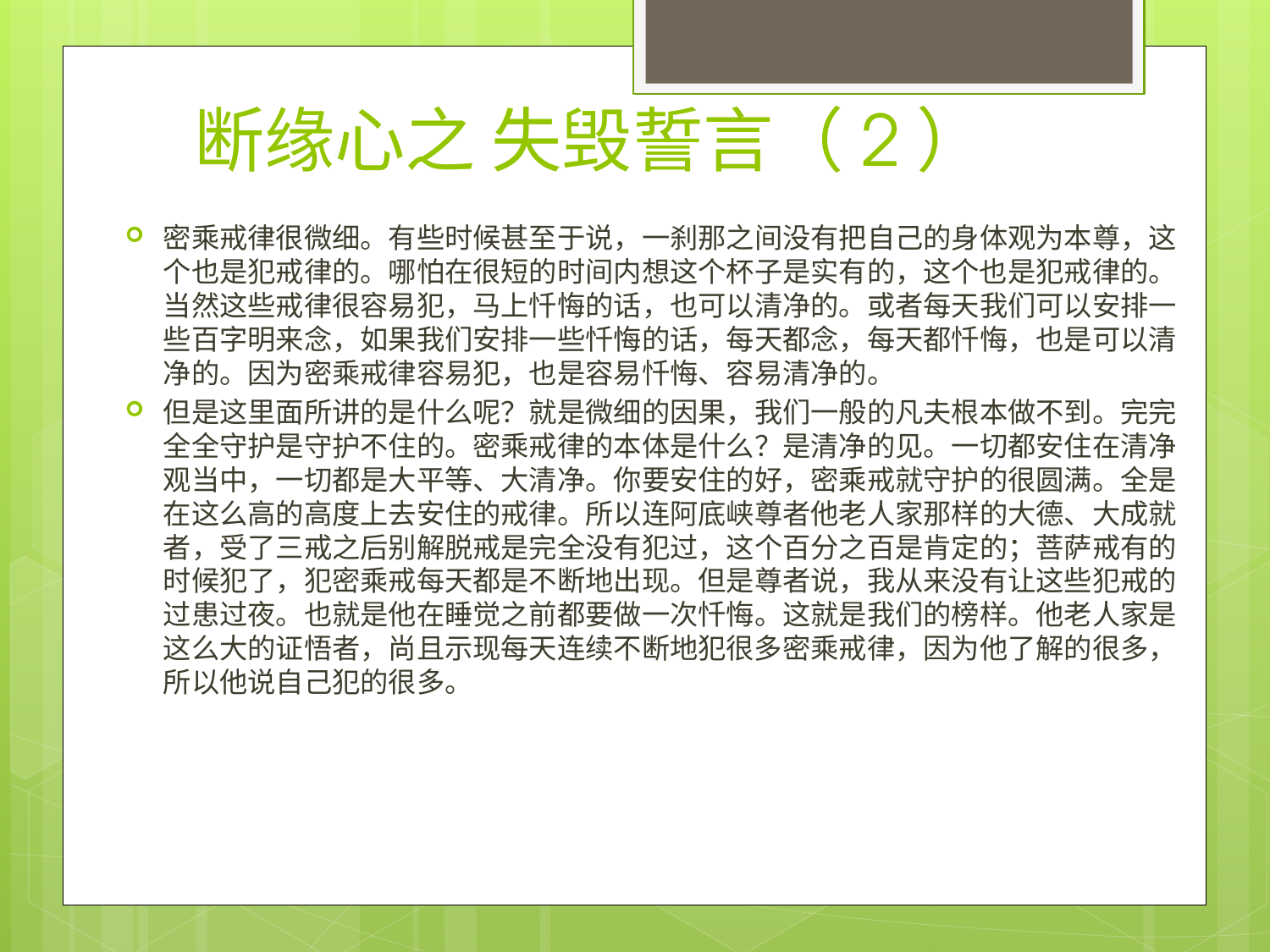

# 断缘心之 失毁誓言（2）
密乘戒律很微细。有些时候甚至于说，一刹那之间没有把自己的身体观为本尊，这个也是犯戒律的。哪怕在很短的时间内想这个杯子是实有的，这个也是犯戒律的。当然这些戒律很容易犯，马上忏悔的话，也可以清净的。或者每天我们可以安排一些百字明来念，如果我们安排一些忏悔的话，每天都念，每天都忏悔，也是可以清净的。因为密乘戒律容易犯，也是容易忏悔、容易清净的。
但是这里面所讲的是什么呢？就是微细的因果，我们一般的凡夫根本做不到。完完全全守护是守护不住的。密乘戒律的本体是什么？是清净的见。一切都安住在清净观当中，一切都是大平等、大清净。你要安住的好，密乘戒就守护的很圆满。全是在这么高的高度上去安住的戒律。所以连阿底峡尊者他老人家那样的大德、大成就者，受了三戒之后别解脱戒是完全没有犯过，这个百分之百是肯定的；菩萨戒有的时候犯了，犯密乘戒每天都是不断地出现。但是尊者说，我从来没有让这些犯戒的过患过夜。也就是他在睡觉之前都要做一次忏悔。这就是我们的榜样。他老人家是这么大的证悟者，尚且示现每天连续不断地犯很多密乘戒律，因为他了解的很多，所以他说自己犯的很多。